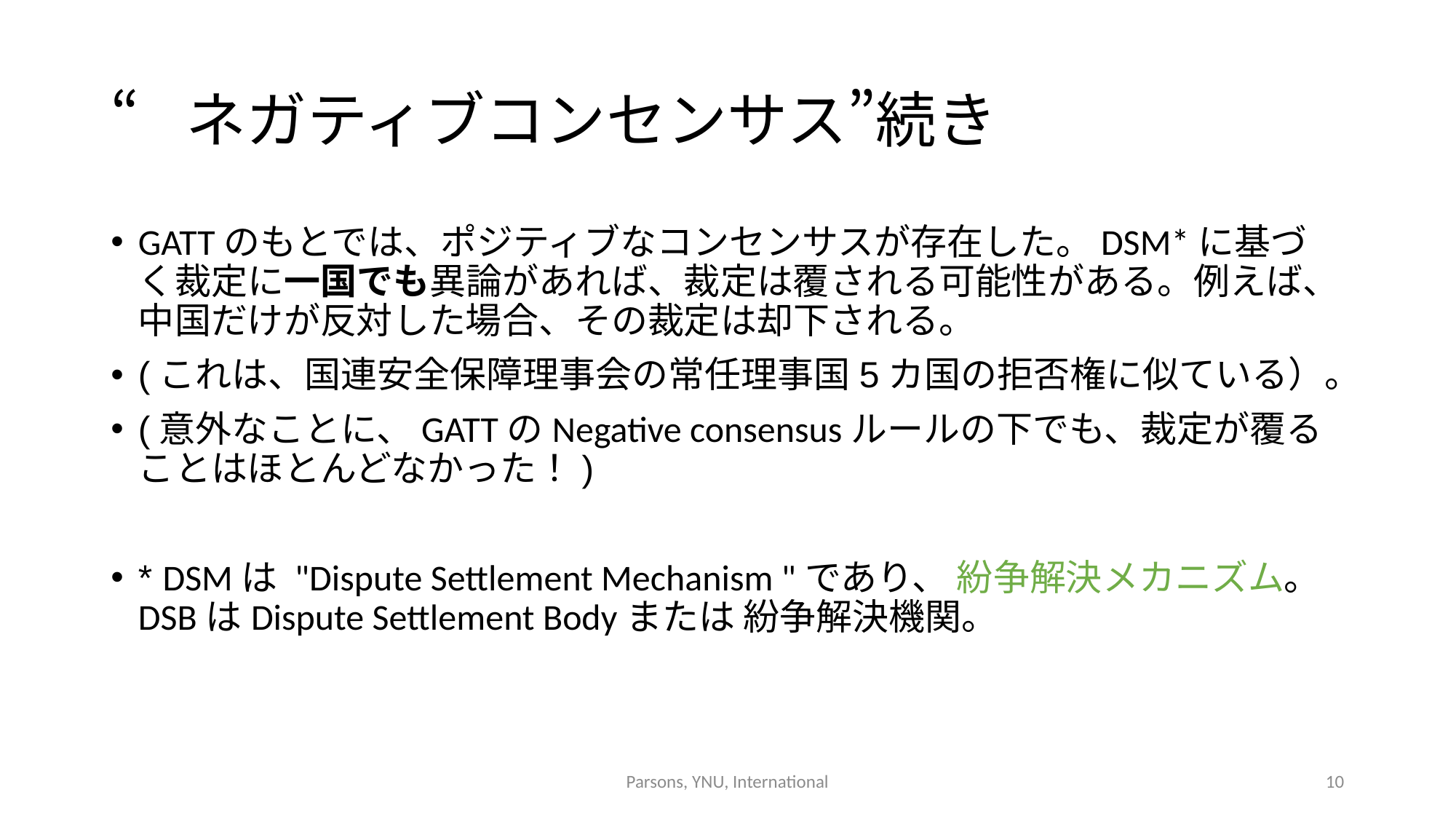

# “ネガティブコンセンサス”続き
GATTのもとでは、ポジティブなコンセンサスが存在した。DSM*に基づく裁定に一国でも異論があれば、裁定は覆される可能性がある。例えば、中国だけが反対した場合、その裁定は却下される。
(これは、国連安全保障理事会の常任理事国5カ国の拒否権に似ている）。
(意外なことに、GATTのNegative consensusルールの下でも、裁定が覆ることはほとんどなかった！)

* DSMは "Dispute Settlement Mechanism "であり、 紛争解決メカニズム。DSBはDispute Settlement Bodyまたは 紛争解決機関。

Parsons, YNU, International
10